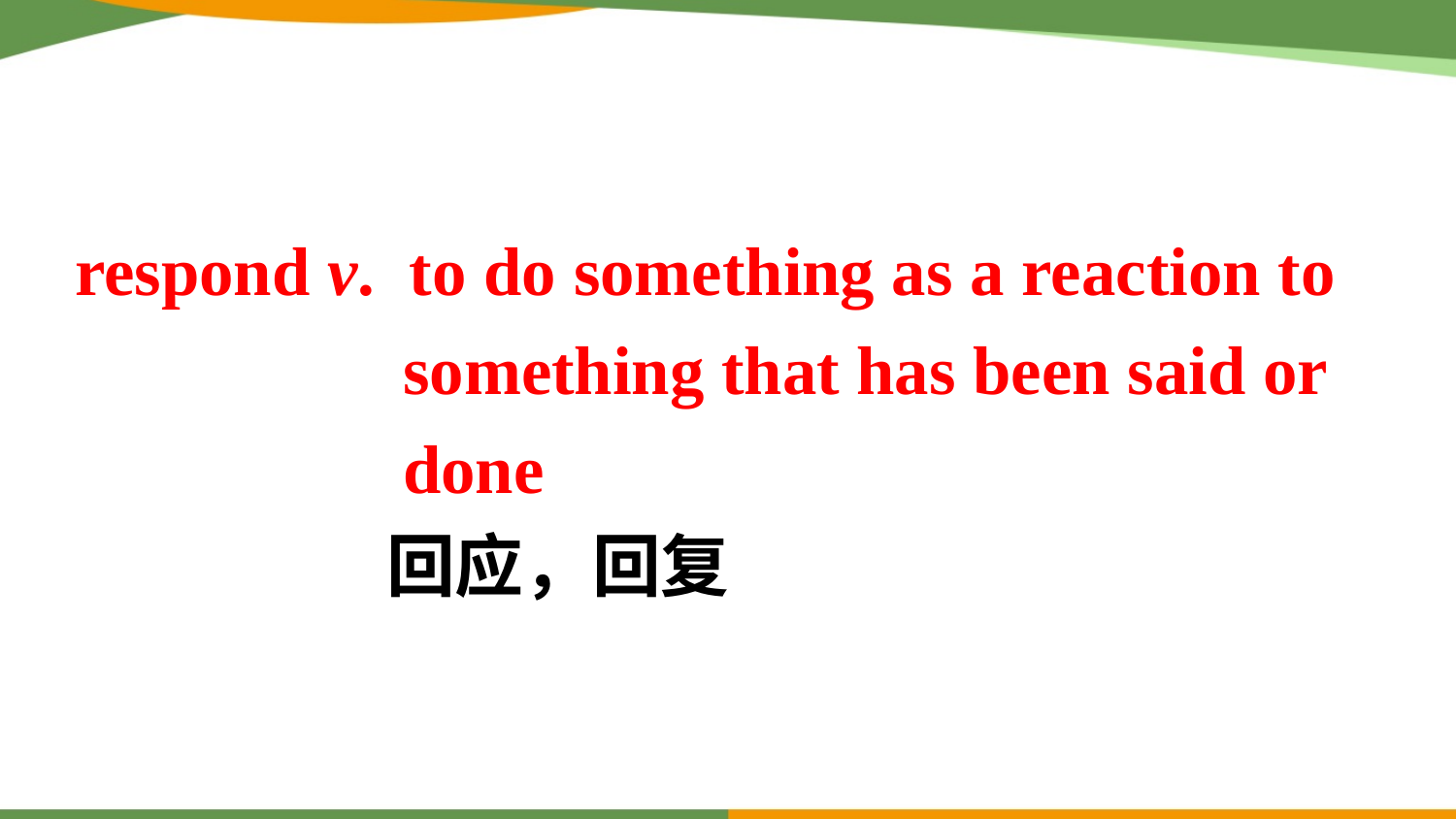

respond v.  to do something as a reaction to something that has been said or done
                   回应，回复